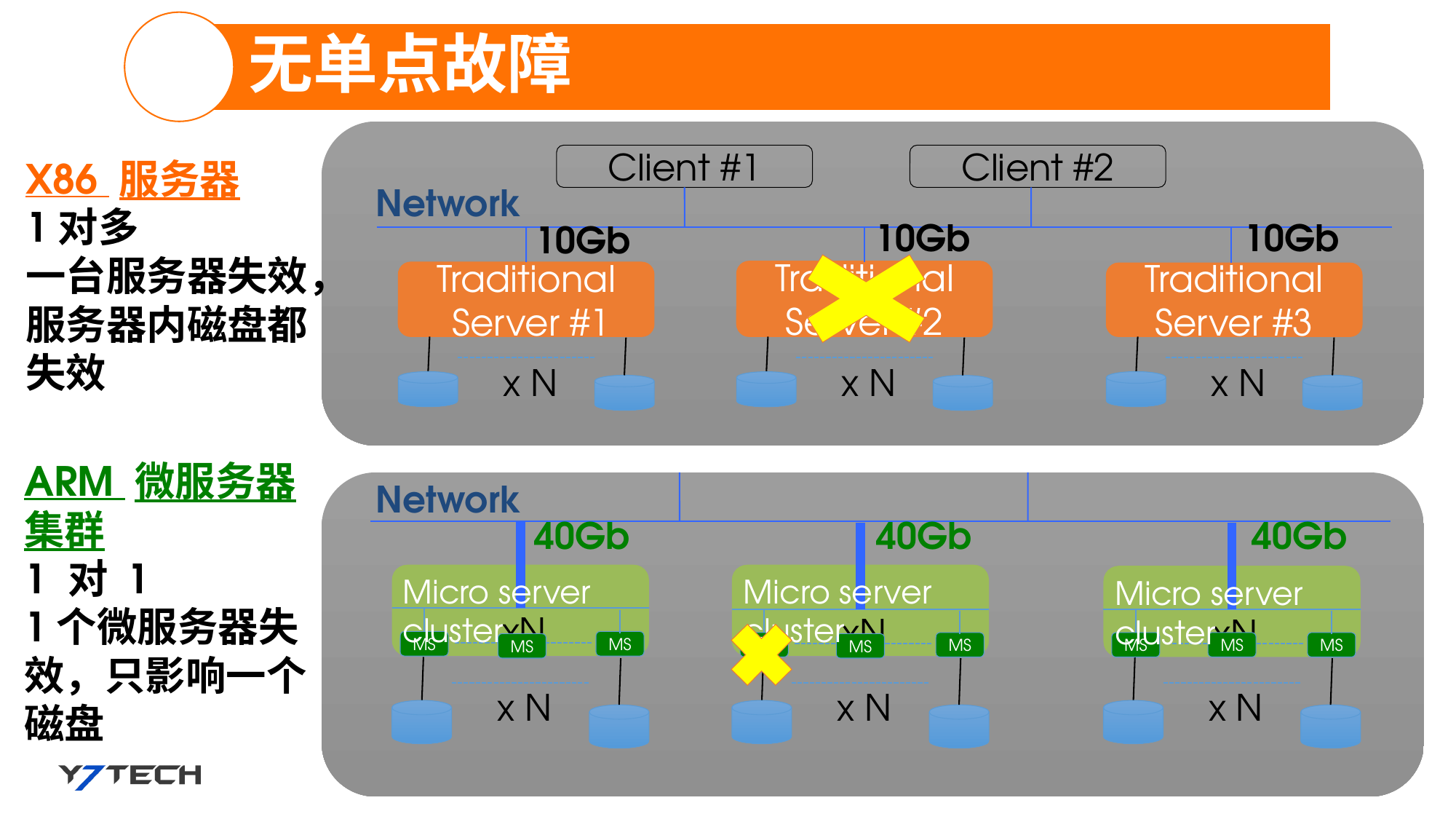

无单点故障

Client #1
Client #2
Network
10Gb
10Gb
10Gb
Traditional
Server #2
Traditional
 Server #1
Traditional
Server #3
x N

x N

x N

X86 服务器
1对多
一台服务器失效，服务器内磁盘都失效

ARM 微服务器集群
1 对 1
1个微服务器失效，只影响一个磁盘
Network

40Gb
40Gb
40Gb
xN
MS
MS
xN
MS
MS
xN
MS
MS

Micro server cluster

Micro server cluster

Micro server cluster

X
MS
MS
MS
x N

x N

x N